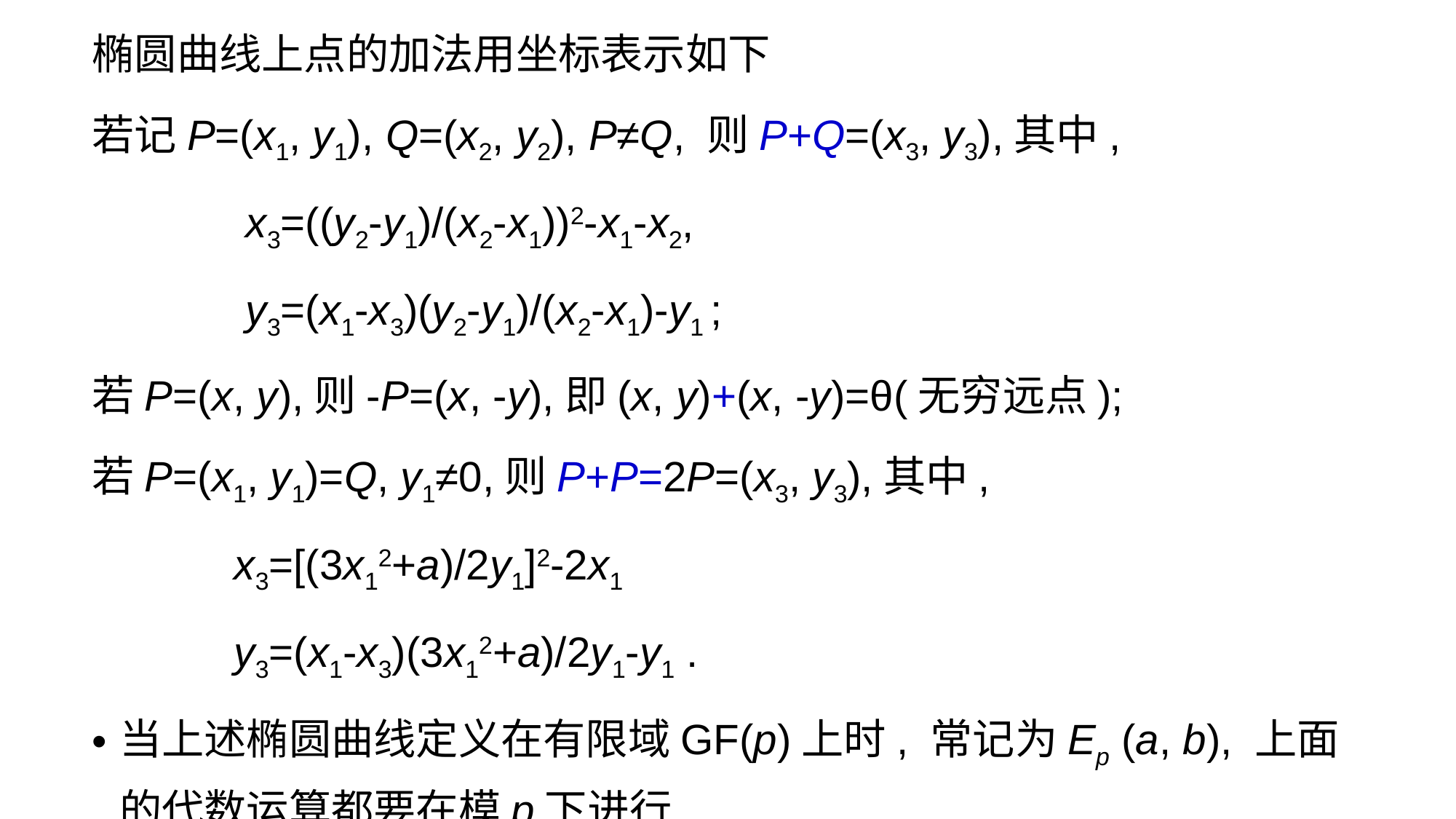

椭圆曲线上点的加法用坐标表示如下
若记P=(x1, y1), Q=(x2, y2), P≠Q, 则P+Q=(x3, y3),其中,
             x3=((y2-y1)/(x2-x1))2-x1-x2,
             y3=(x1-x3)(y2-y1)/(x2-x1)-y1 ;
若P=(x, y),则-P=(x, -y),即(x, y)+(x, -y)=θ(无穷远点);
若P=(x1, y1)=Q, y1≠0,则P+P=2P=(x3, y3),其中,
            x3=[(3x12+a)/2y1]2-2x1
            y3=(x1-x3)(3x12+a)/2y1-y1 .
当上述椭圆曲线定义在有限域GF(p)上时, 常记为Ep (a, b), 上面的代数运算都要在模p下进行.